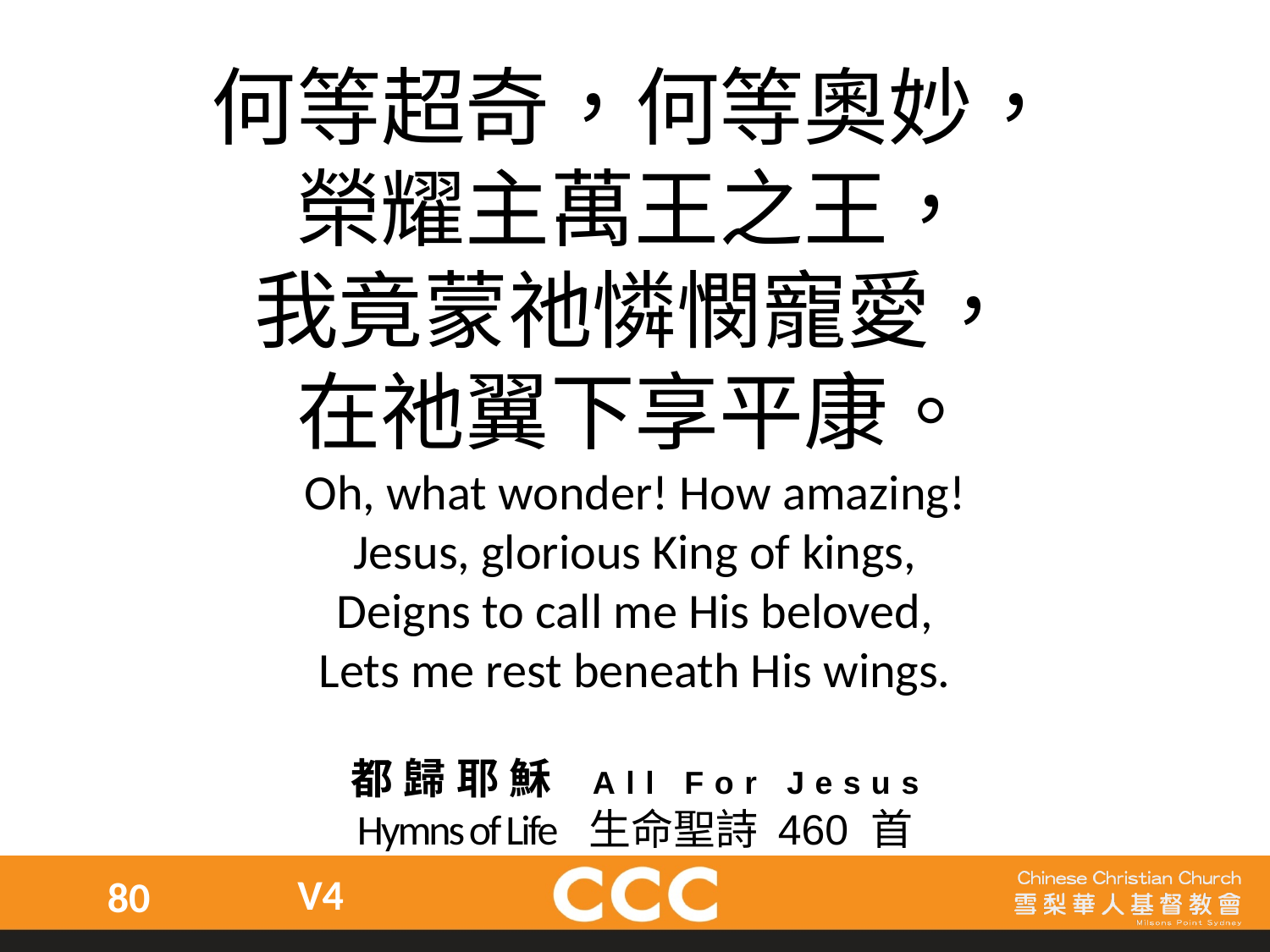

何等超奇，何等奧妙，
榮耀主萬王之王，
我竟蒙祂憐憫寵愛，
在祂翼下享平康。
Oh, what wonder! How amazing!
Jesus, glorious King of kings,
Deigns to call me His beloved,
Lets me rest beneath His wings.
都歸耶穌 All For Jesus
Hymns of Life   生命聖詩 460 首
V4
80